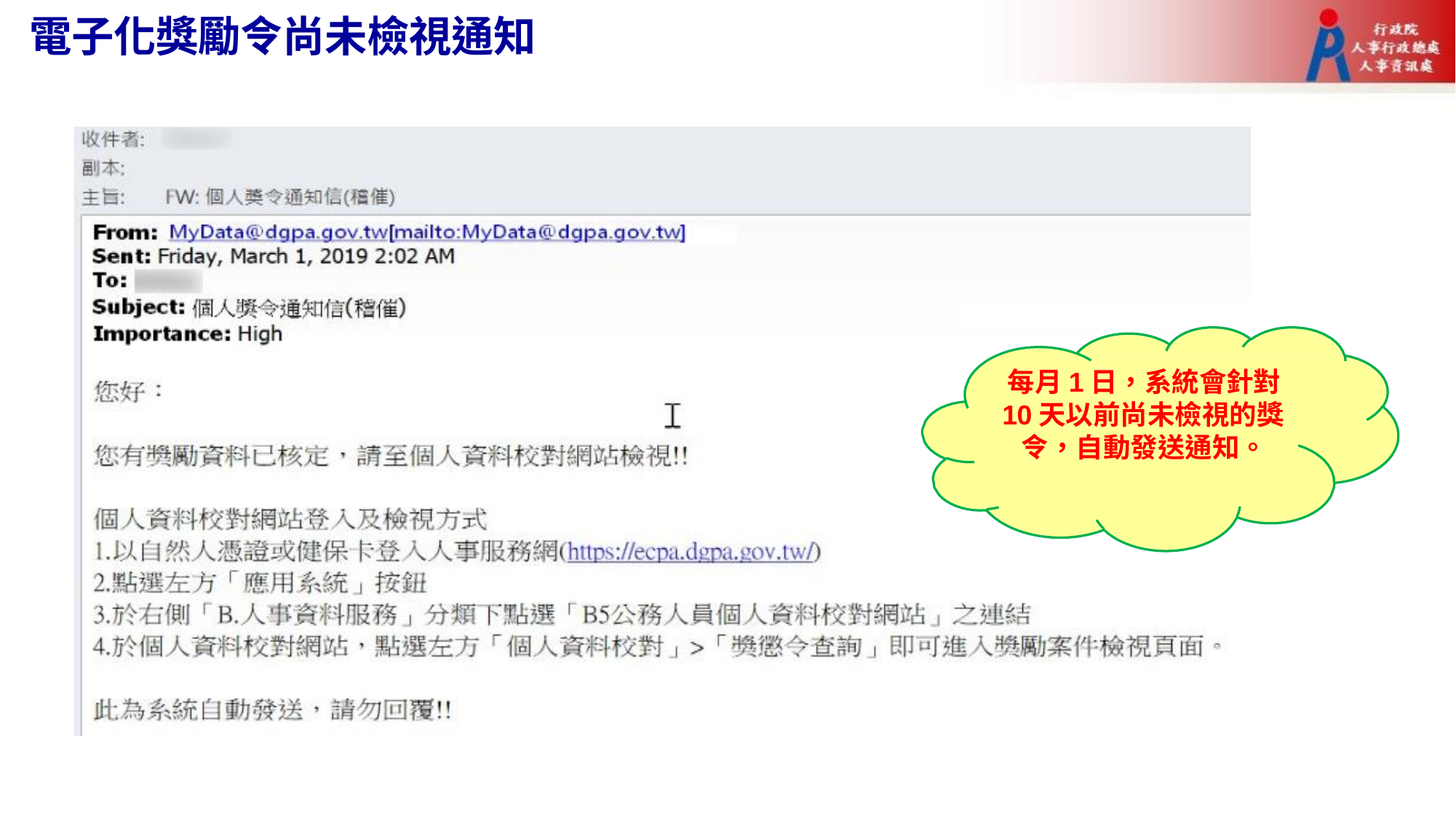

# 電子化獎勵令尚未檢視通知

每月1日，系統會針對
10天以前尚未檢視的獎 令，自動發送通知。